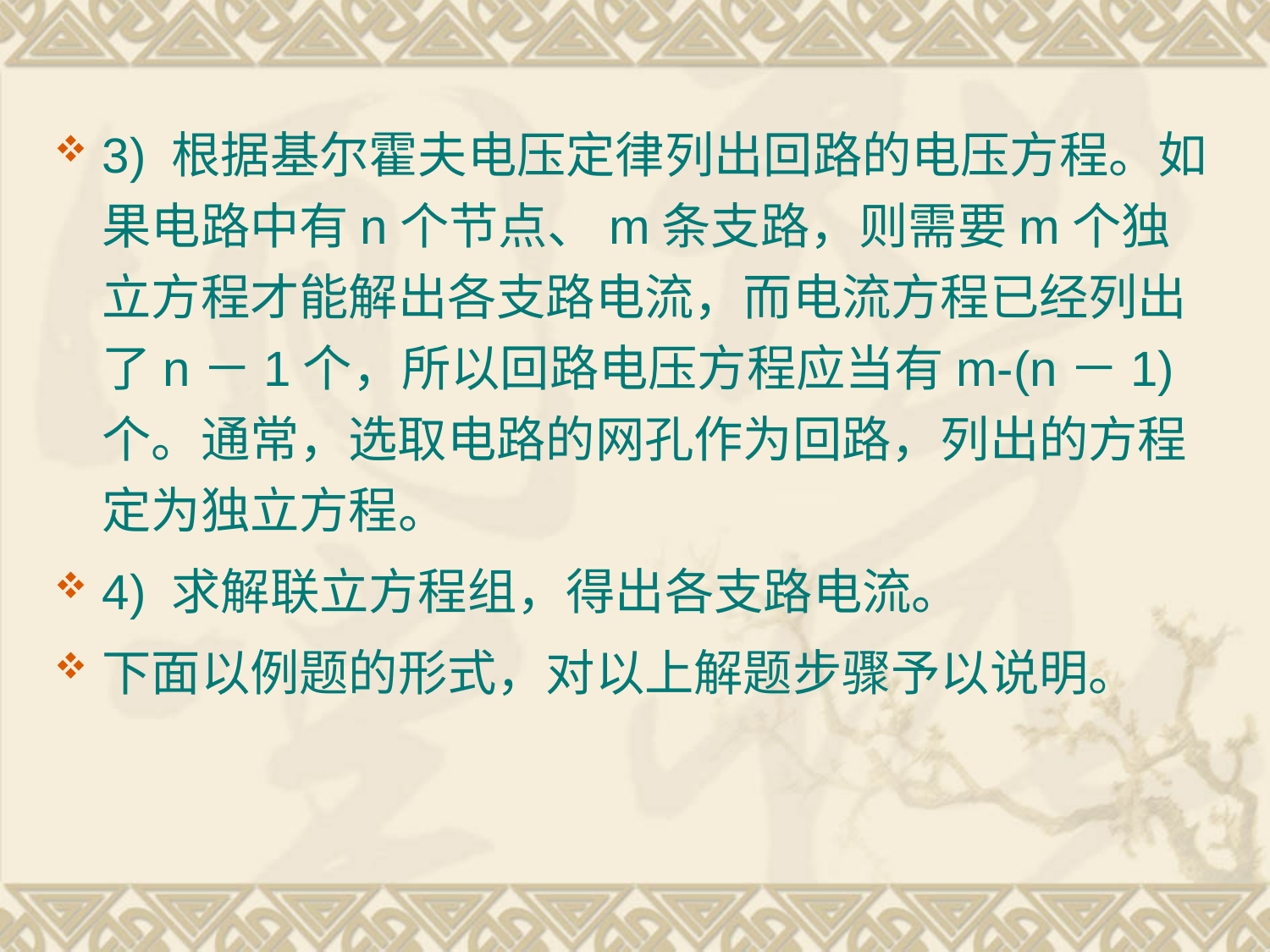

3) 根据基尔霍夫电压定律列出回路的电压方程。如果电路中有n个节点、m条支路，则需要m个独立方程才能解出各支路电流，而电流方程已经列出了n－1个，所以回路电压方程应当有m-(n－1)个。通常，选取电路的网孔作为回路，列出的方程定为独立方程。
4) 求解联立方程组，得出各支路电流。
下面以例题的形式，对以上解题步骤予以说明。